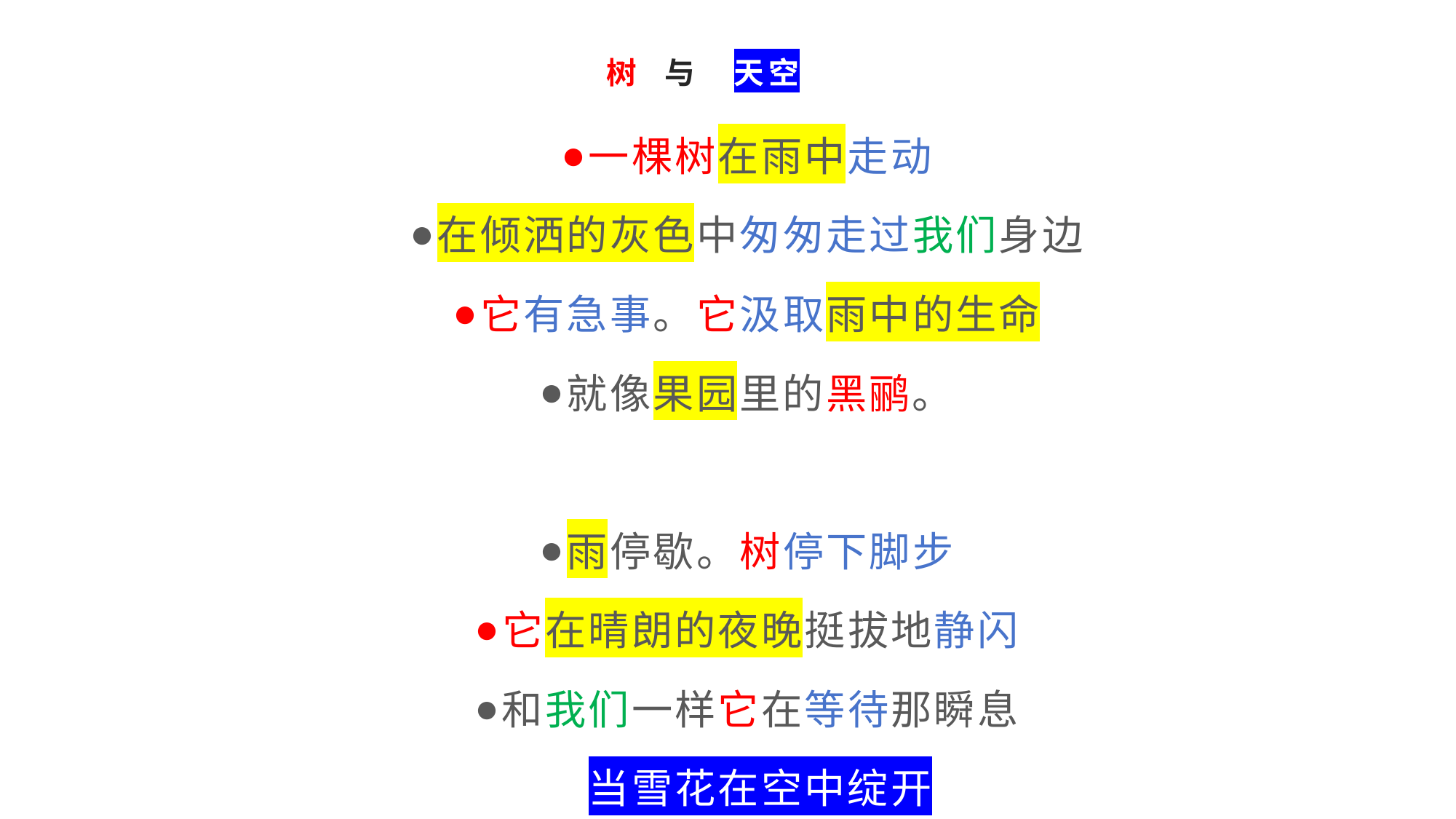

# 树  与   天空
一棵树在雨中走动
在倾洒的灰色中匆匆走过我们身边
它有急事。它汲取雨中的生命
就像果园里的黑鹂。

雨停歇。树停下脚步
它在晴朗的夜晚挺拔地静闪
和我们一样它在等待那瞬息
当雪花在空中绽开